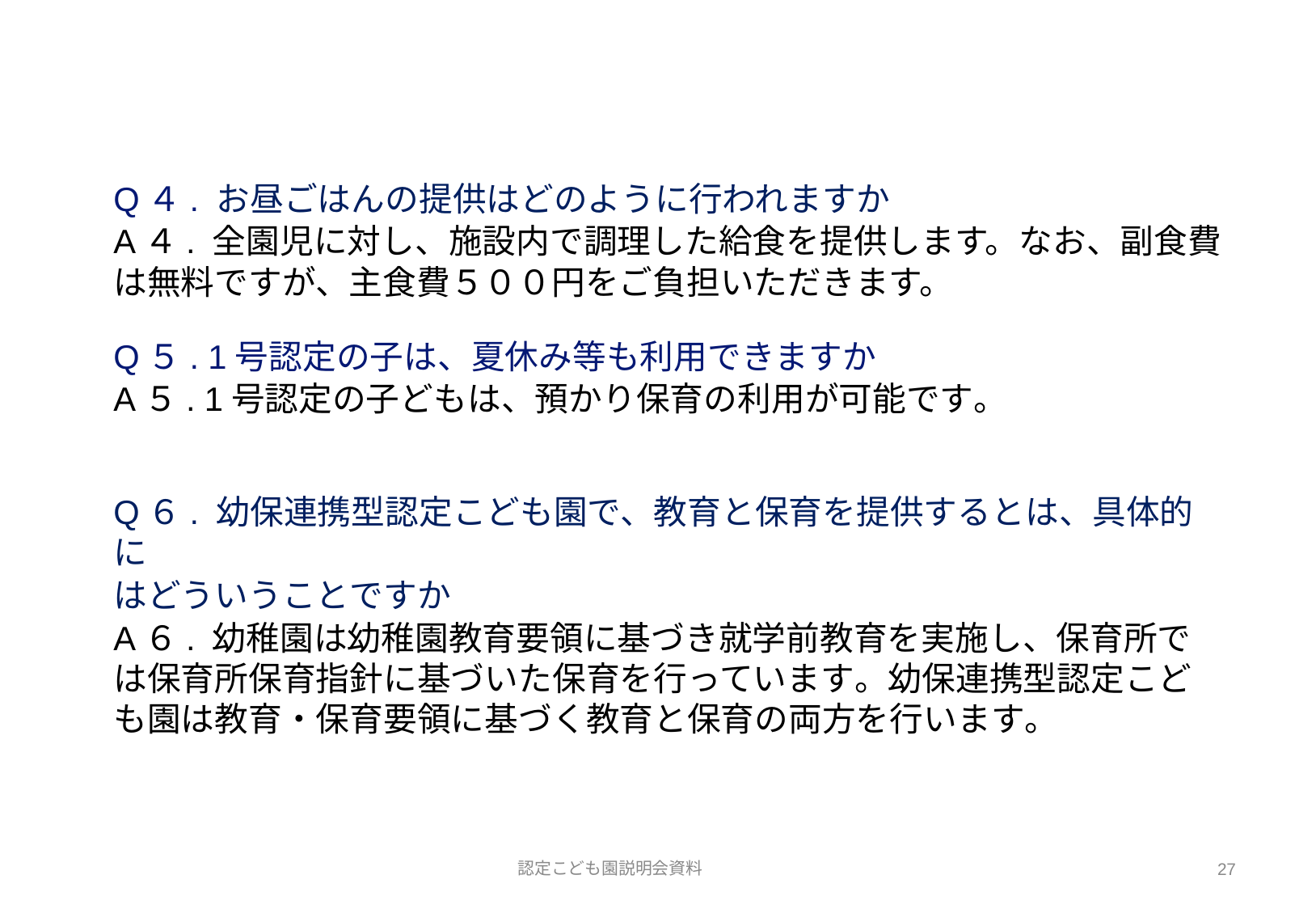

Q４. お昼ごはんの提供はどのように行われますか
A４. 全園児に対し、施設内で調理した給食を提供します。なお、副食費は無料ですが、主食費５００円をご負担いただきます。
Q５. 1号認定の子は、夏休み等も利用できますか
A５. 1号認定の子どもは、預かり保育の利用が可能です。
Q６. 幼保連携型認定こども園で、教育と保育を提供するとは、具体的に
はどういうことですか
A６. 幼稚園は幼稚園教育要領に基づき就学前教育を実施し、保育所では保育所保育指針に基づいた保育を行っています。幼保連携型認定こども園は教育・保育要領に基づく教育と保育の両方を行います。
認定こども園説明会資料
27